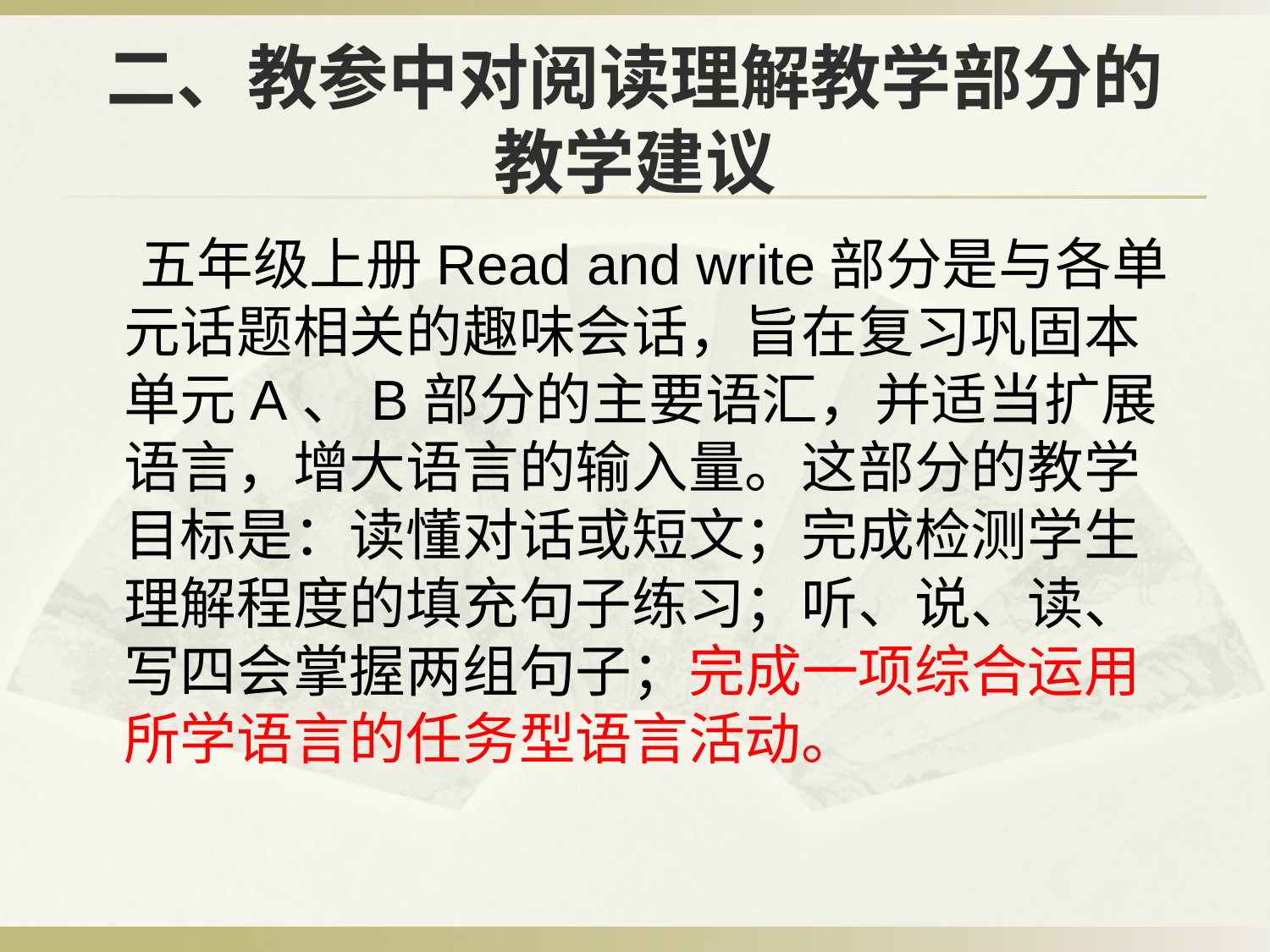

# 二、教参中对阅读理解教学部分的教学建议
    五年级上册Read and write部分是与各单元话题相关的趣味会话，旨在复习巩固本单元A、B部分的主要语汇，并适当扩展语言，增大语言的输入量。这部分的教学目标是：读懂对话或短文；完成检测学生理解程度的填充句子练习；听、说、读、写四会掌握两组句子；完成一项综合运用所学语言的任务型语言活动。